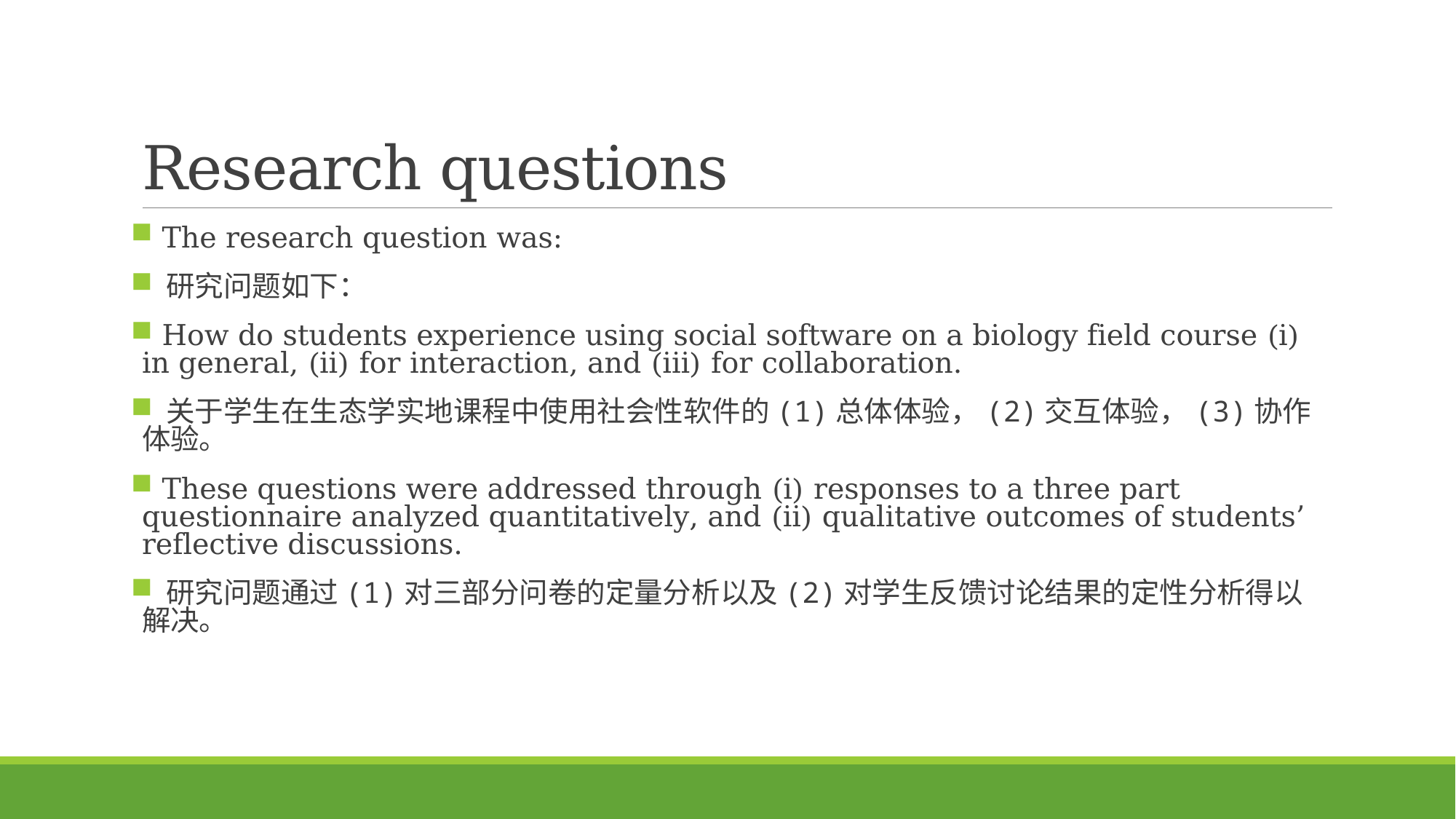

# Research questions
 The research question was:
 研究问题如下：
 How do students experience using social software on a biology field course (i) in general, (ii) for interaction, and (iii) for collaboration.
 关于学生在生态学实地课程中使用社会性软件的(1)总体体验，(2)交互体验，(3)协作体验。
 These questions were addressed through (i) responses to a three part questionnaire analyzed quantitatively, and (ii) qualitative outcomes of students’ reflective discussions.
 研究问题通过(1)对三部分问卷的定量分析以及(2)对学生反馈讨论结果的定性分析得以解决。